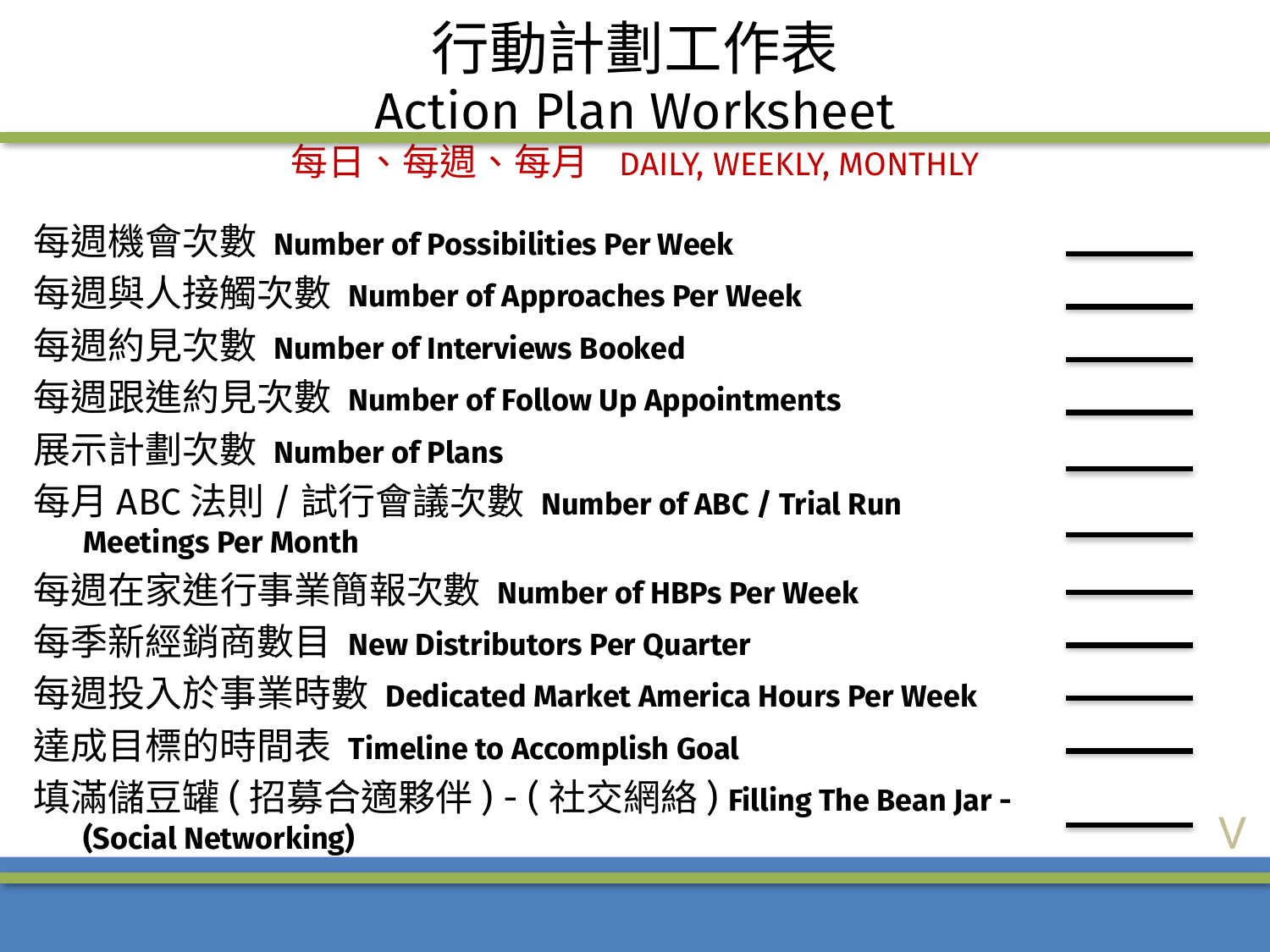

行動計劃工作表
Action Plan Worksheet
# 每日、每週、每月   DAILY, WEEKLY, MONTHLY
每週機會次數 Number of Possibilities Per Week
每週與人接觸次數 Number of Approaches Per Week
每週約見次數 Number of Interviews Booked
每週跟進約見次數 Number of Follow Up Appointments
展示計劃次數 Number of Plans
每月ABC法則/試行會議次數 Number of ABC / Trial Run Meetings Per Month
每週在家進行事業簡報次數 Number of HBPs Per Week
每季新經銷商數目 New Distributors Per Quarter
每週投入於事業時數 Dedicated Market America Hours Per Week
達成目標的時間表 Timeline to Accomplish Goal
填滿儲豆罐(招募合適夥伴) - (社交網絡) Filling The Bean Jar - (Social Networking)
V